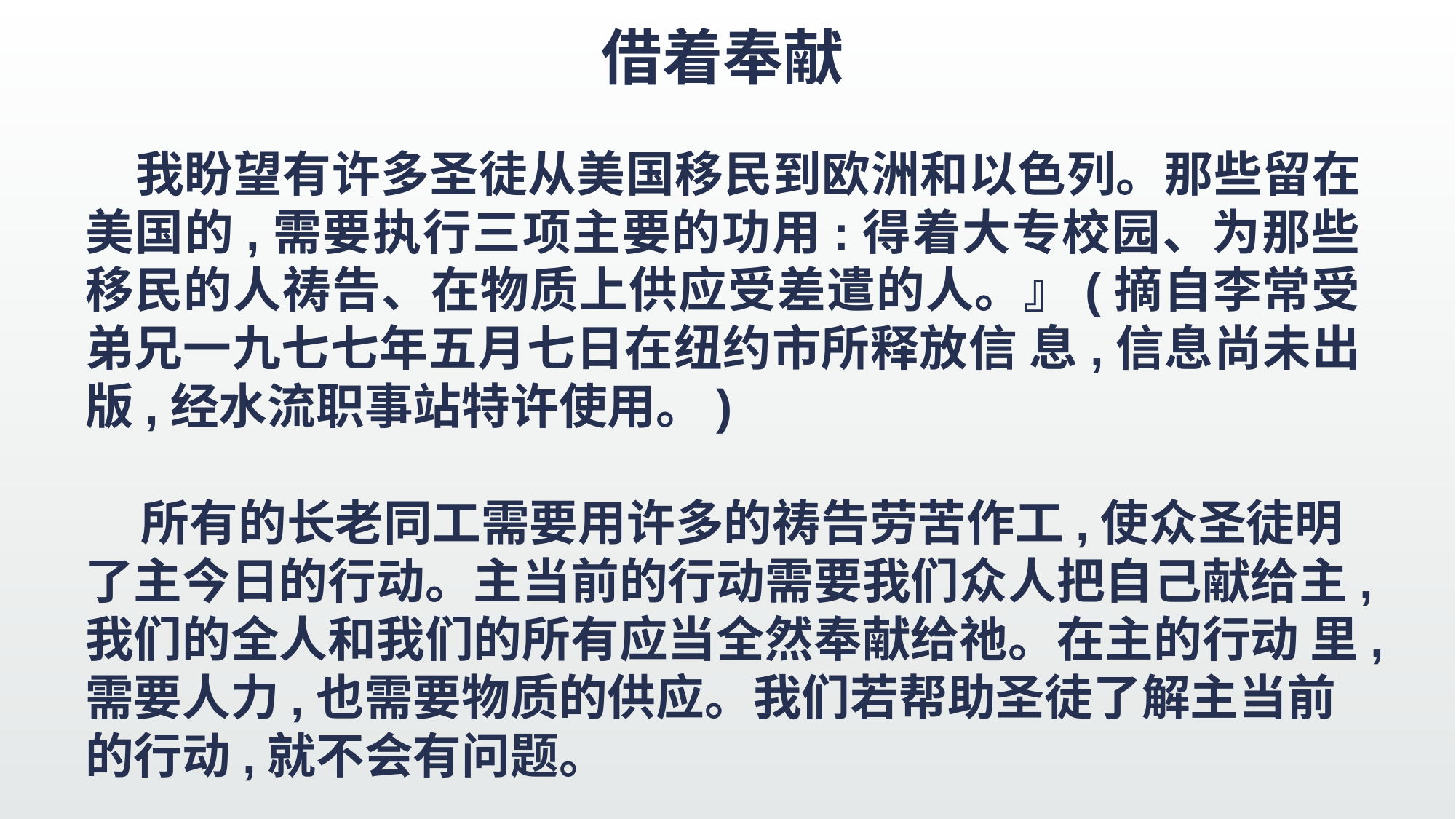

借着奉献

    我盼望有许多圣徒从美国移民到欧洲和以色列。那些留在美国的,需要执行三项主要的功用:得着大专校园、为那些移民的人祷告、在物质上供应受差遣的人。』(摘自李常受弟兄一九七七年五月七日在纽约市所释放信 息,信息尚未出版,经水流职事站特许使用。)

    所有的长老同工需要用许多的祷告劳苦作工,使众圣徒明了主今日的行动。主当前的行动需要我们众人把自己献给主,我们的全人和我们的所有应当全然奉献给祂。在主的行动 里,需要人力,也需要物质的供应。我们若帮助圣徒了解主当前的行动,就不会有问题。